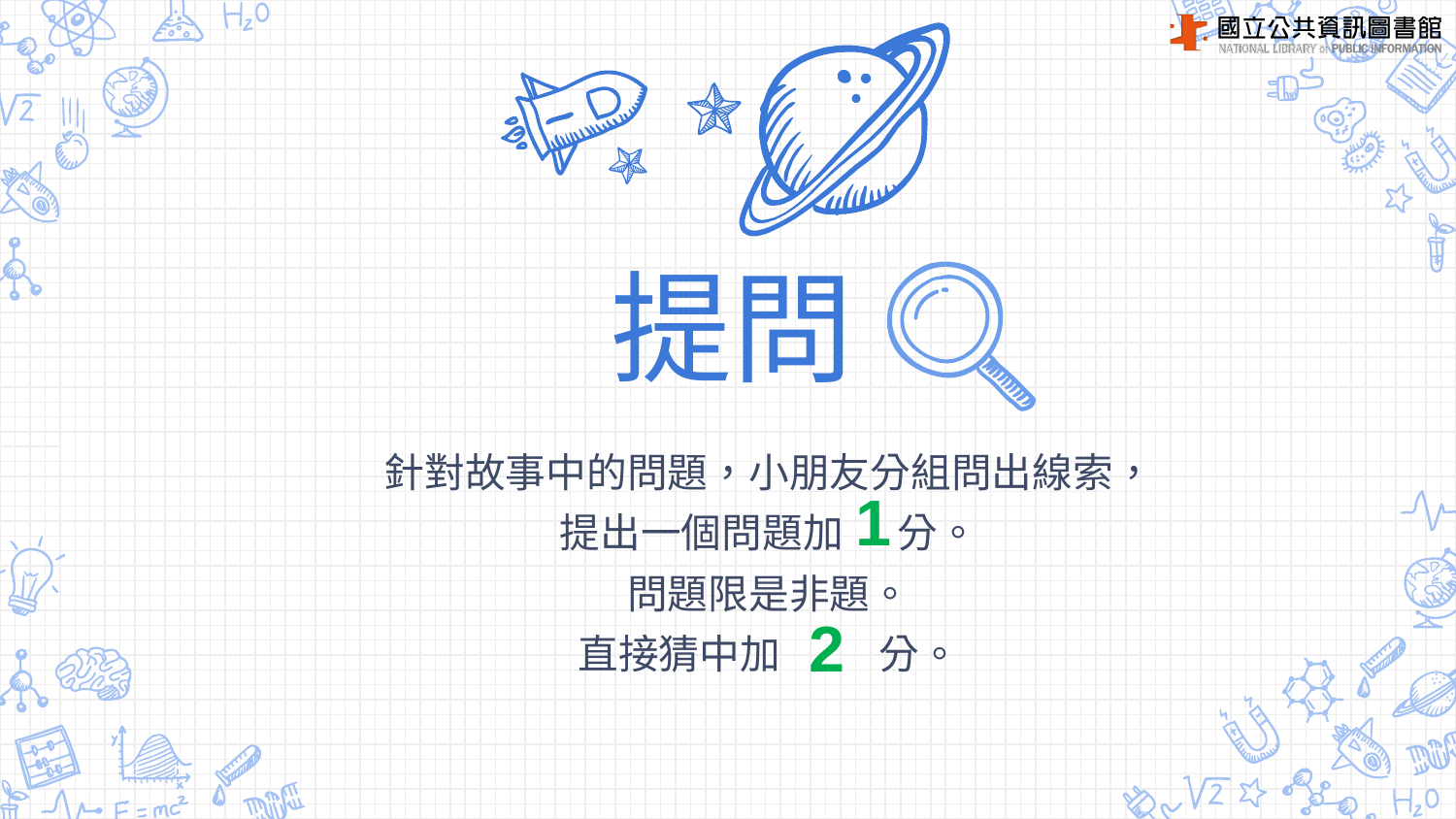

提問

針對故事中的問題，小朋友分組問出線索，
提出一個問題加      分。
問題限是非題。
直接猜中加           分。

1
2